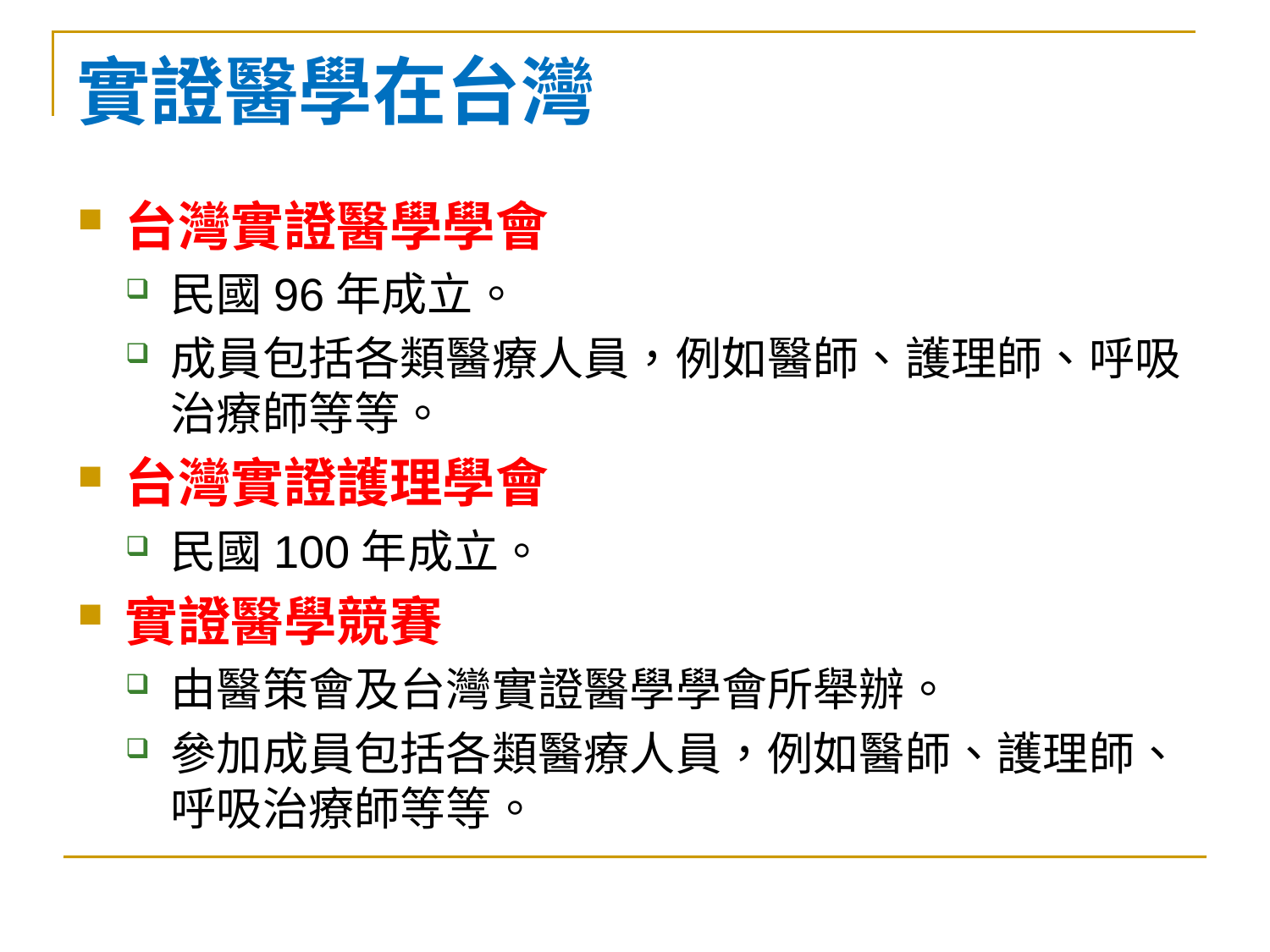

# 實證醫學在台灣
台灣實證醫學學會
民國96年成立。
成員包括各類醫療人員，例如醫師、護理師、呼吸治療師等等。
台灣實證護理學會
民國100年成立。
實證醫學競賽
由醫策會及台灣實證醫學學會所舉辦。
參加成員包括各類醫療人員，例如醫師、護理師、呼吸治療師等等。